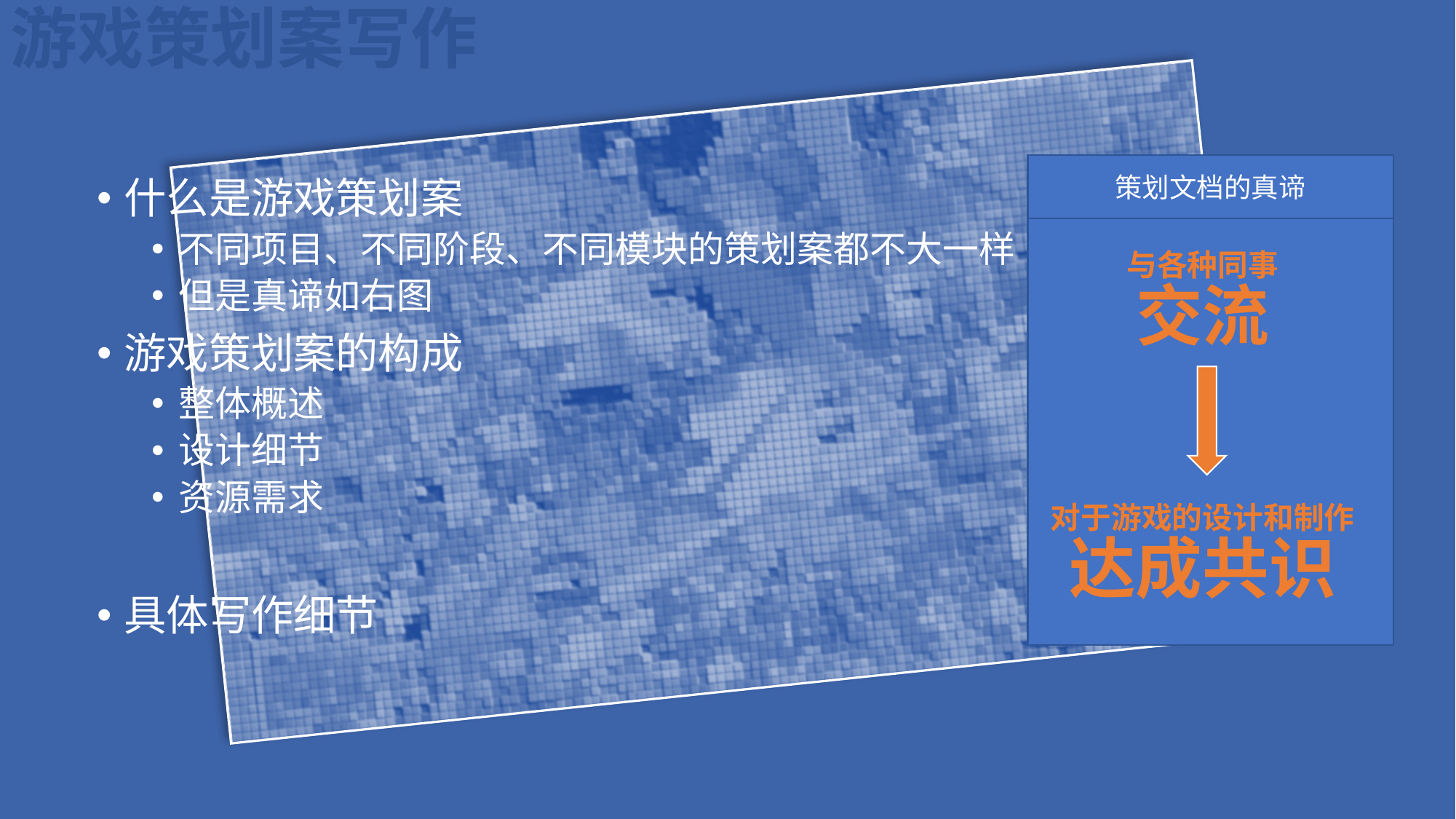

游戏策划案写作
策划文档的真谛
什么是游戏策划案
不同项目、不同阶段、不同模块的策划案都不大一样
但是真谛如右图
游戏策划案的构成
整体概述
设计细节
资源需求

具体写作细节

与各种同事
交流

对于游戏的设计和制作
达成共识
22